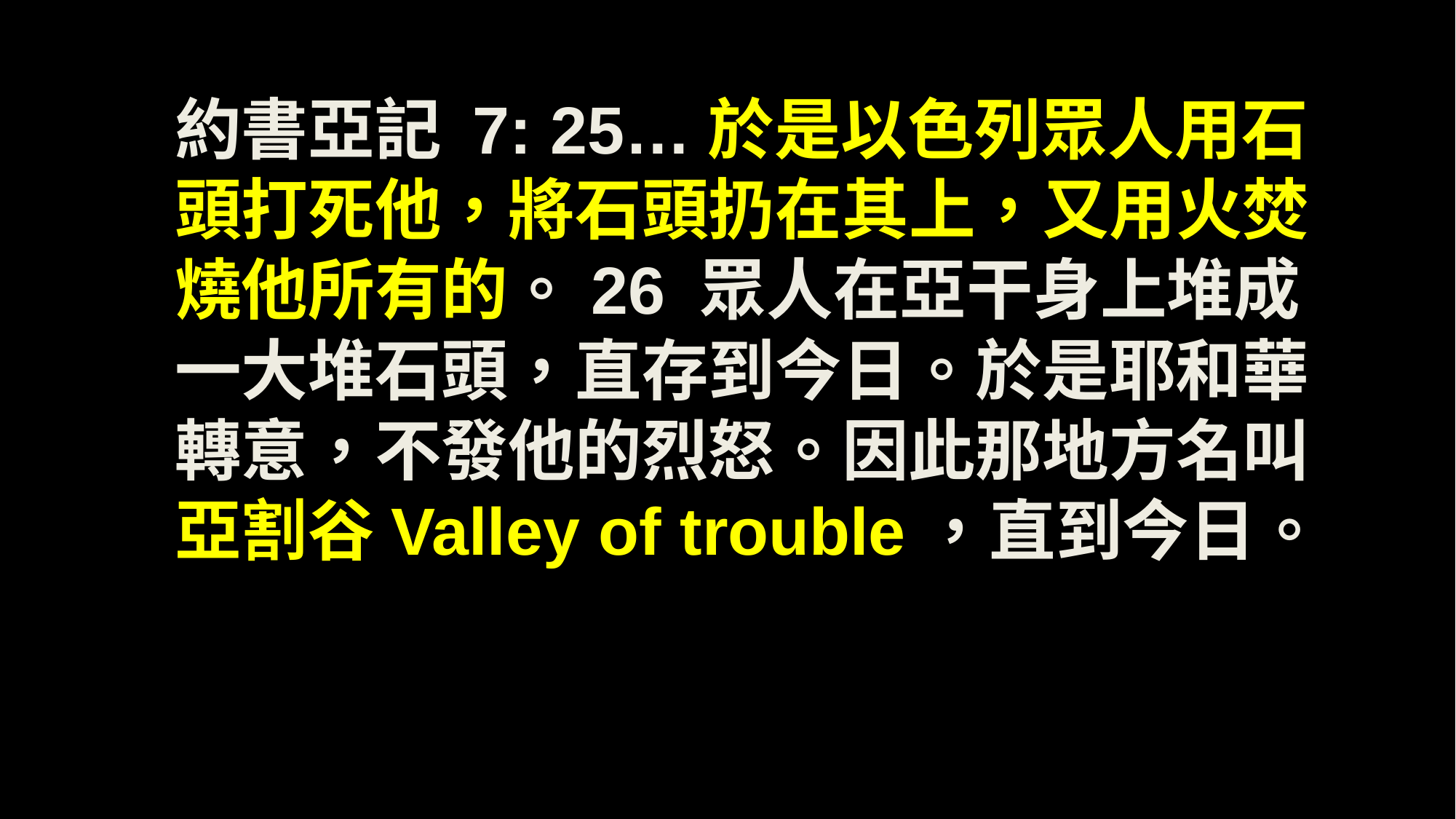

約書亞記 7: 25…於是以色列眾人用石頭打死他，將石頭扔在其上，又用火焚燒他所有的。26 眾人在亞干身上堆成一大堆石頭，直存到今日。於是耶和華轉意，不發他的烈怒。因此那地方名叫亞割谷Valley of trouble，直到今日。